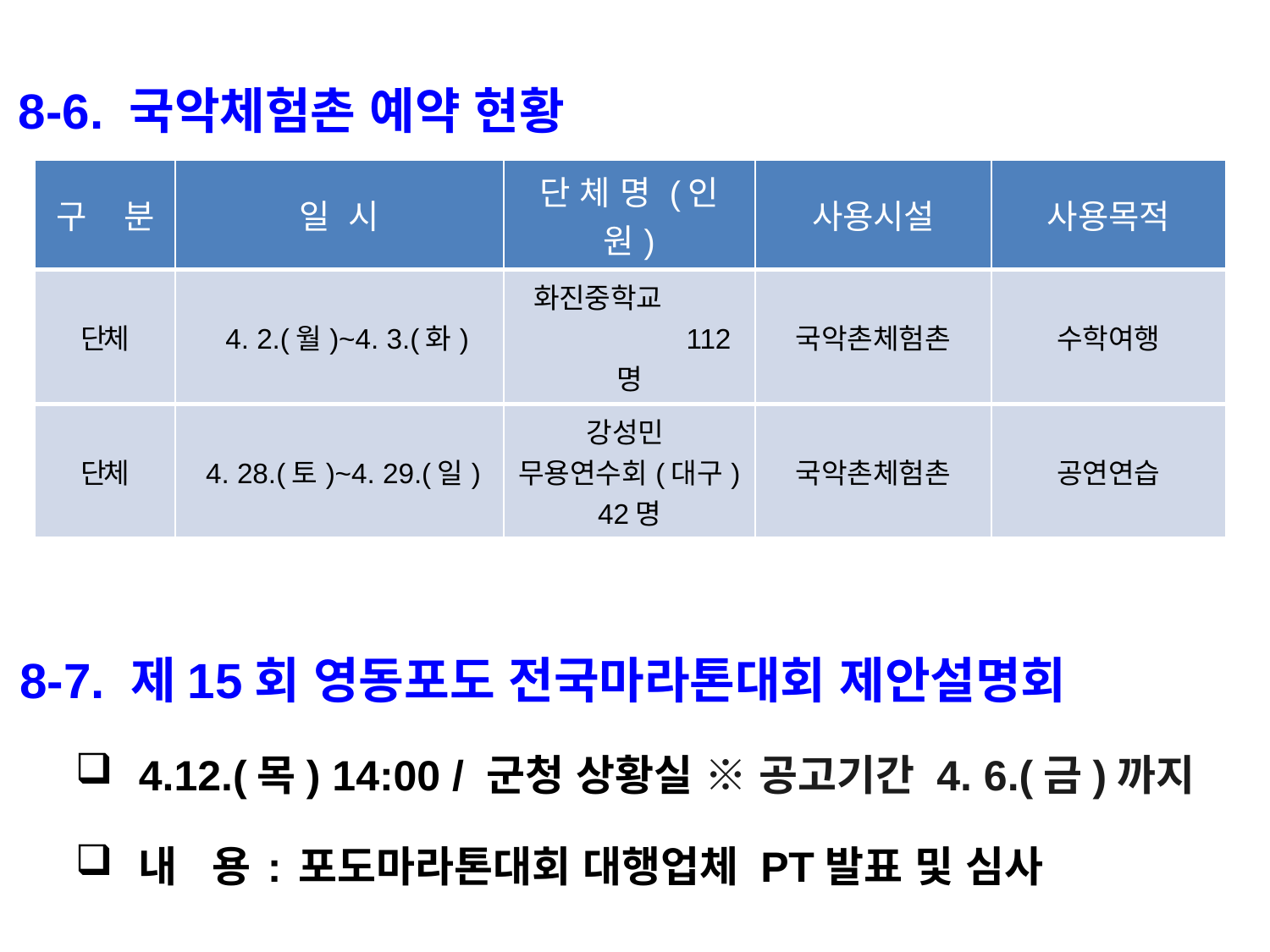

8-6. 국악체험촌 예약 현황
| 구 분 | 일 시 | 단 체 명 (인원) | 사용시설 | 사용목적 |
| --- | --- | --- | --- | --- |
| 단체 | 4. 2.(월)~4. 3.(화) | 화진중학교 112명 | 국악촌체험촌 | 수학여행 |
| 단체 | 4. 28.(토)~4. 29.(일) | 강성민 무용연수회(대구) 42명 | 국악촌체험촌 | 공연연습 |
8-7. 제15회 영동포도 전국마라톤대회 제안설명회
4.12.(목) 14:00 / 군청 상황실 ※ 공고기간 4. 6.(금)까지
내      용 : 포도마라톤대회 대행업체 PT발표 및 심사